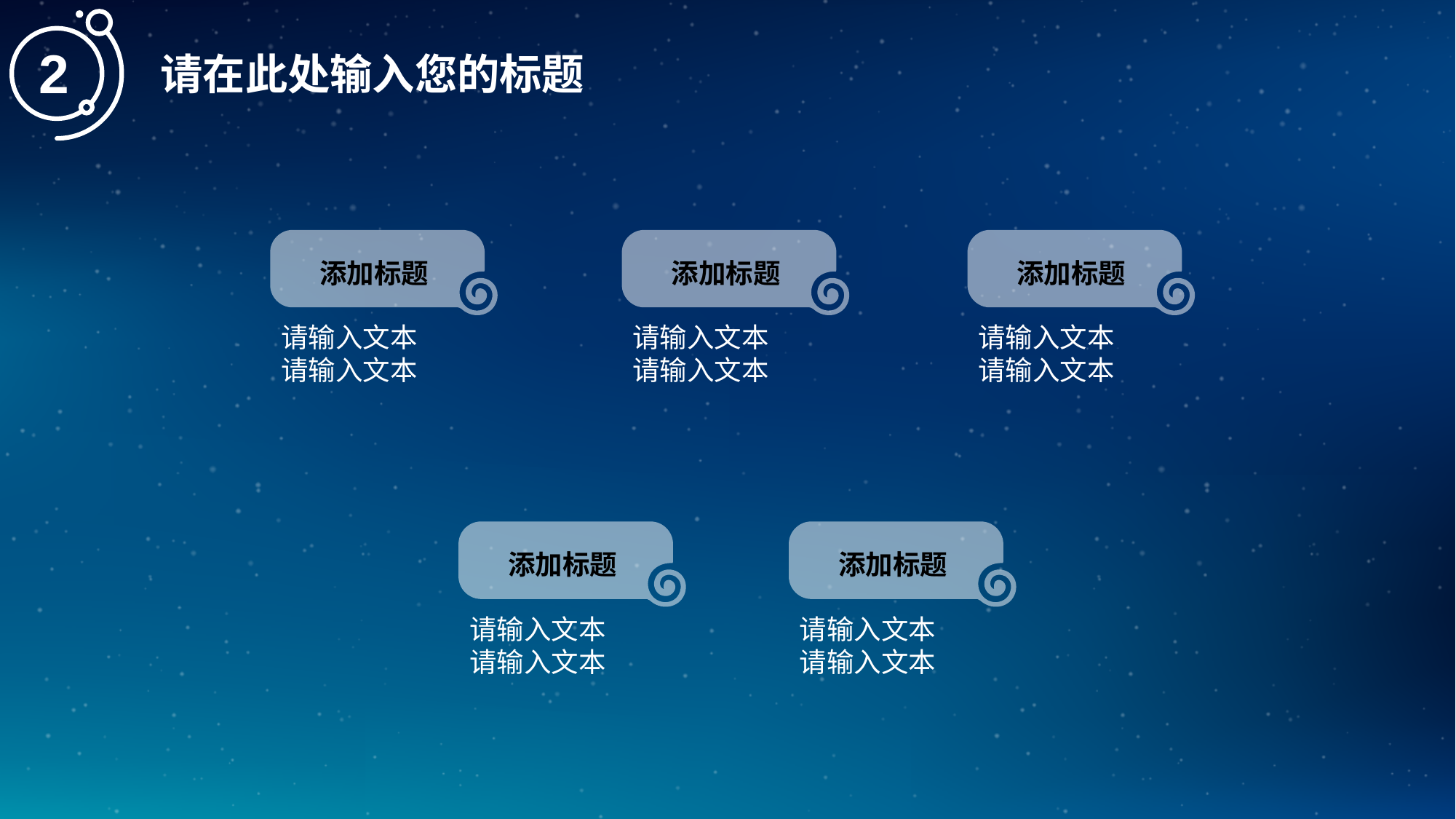

2

请在此处输入您的标题
添加标题
添加标题
添加标题
请输入文本
请输入文本
请输入文本
请输入文本
请输入文本
请输入文本
添加标题
添加标题
请输入文本
请输入文本
请输入文本
请输入文本